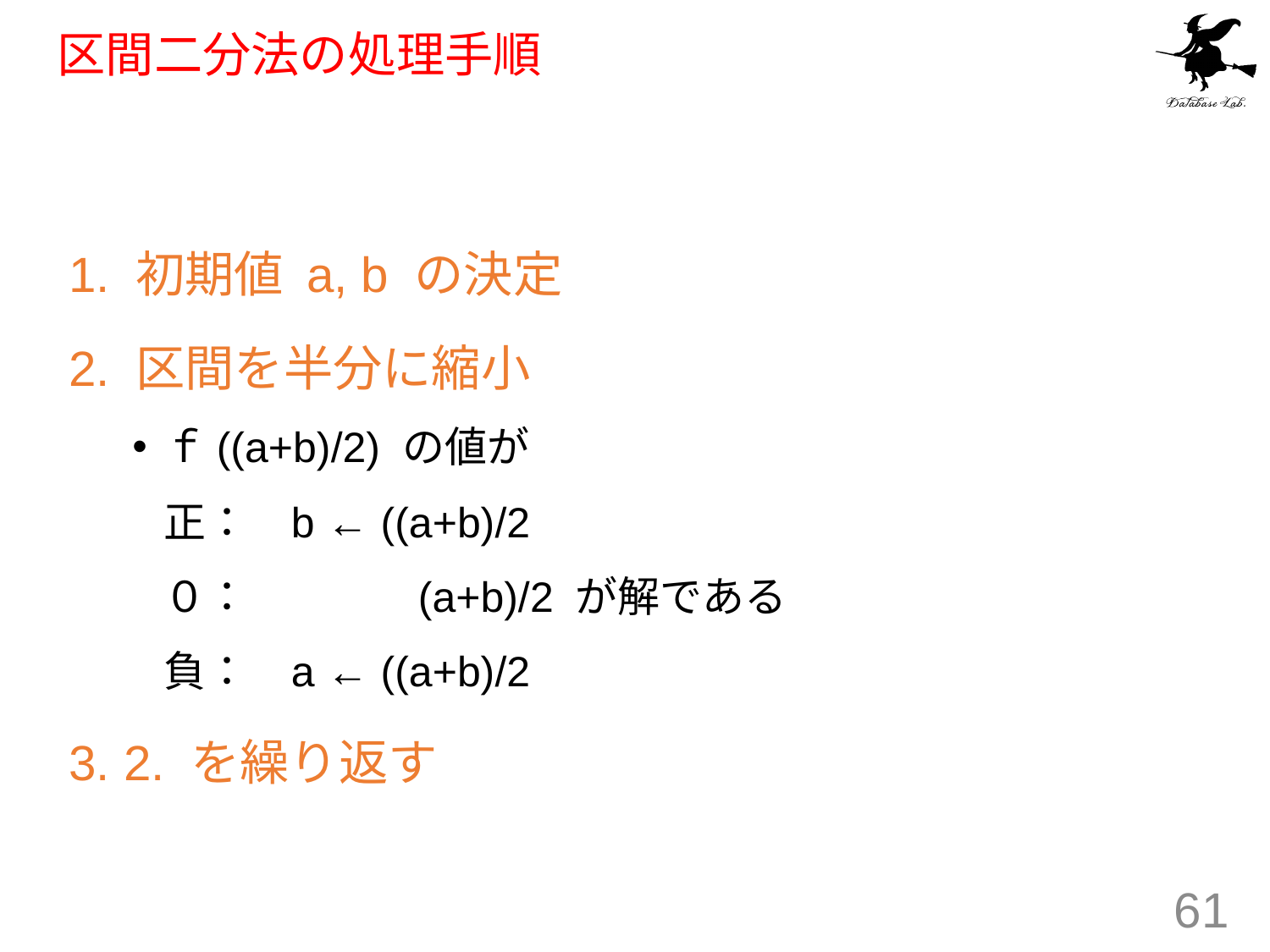

# 区間二分法の処理手順
1. 初期値 a, b の決定
2. 区間を半分に縮小
ｆ((a+b)/2) の値が
	正：  	b ← ((a+b)/2
	０：　 	(a+b)/2 が解である
	負：	a ← ((a+b)/2
3. 2. を繰り返す

61